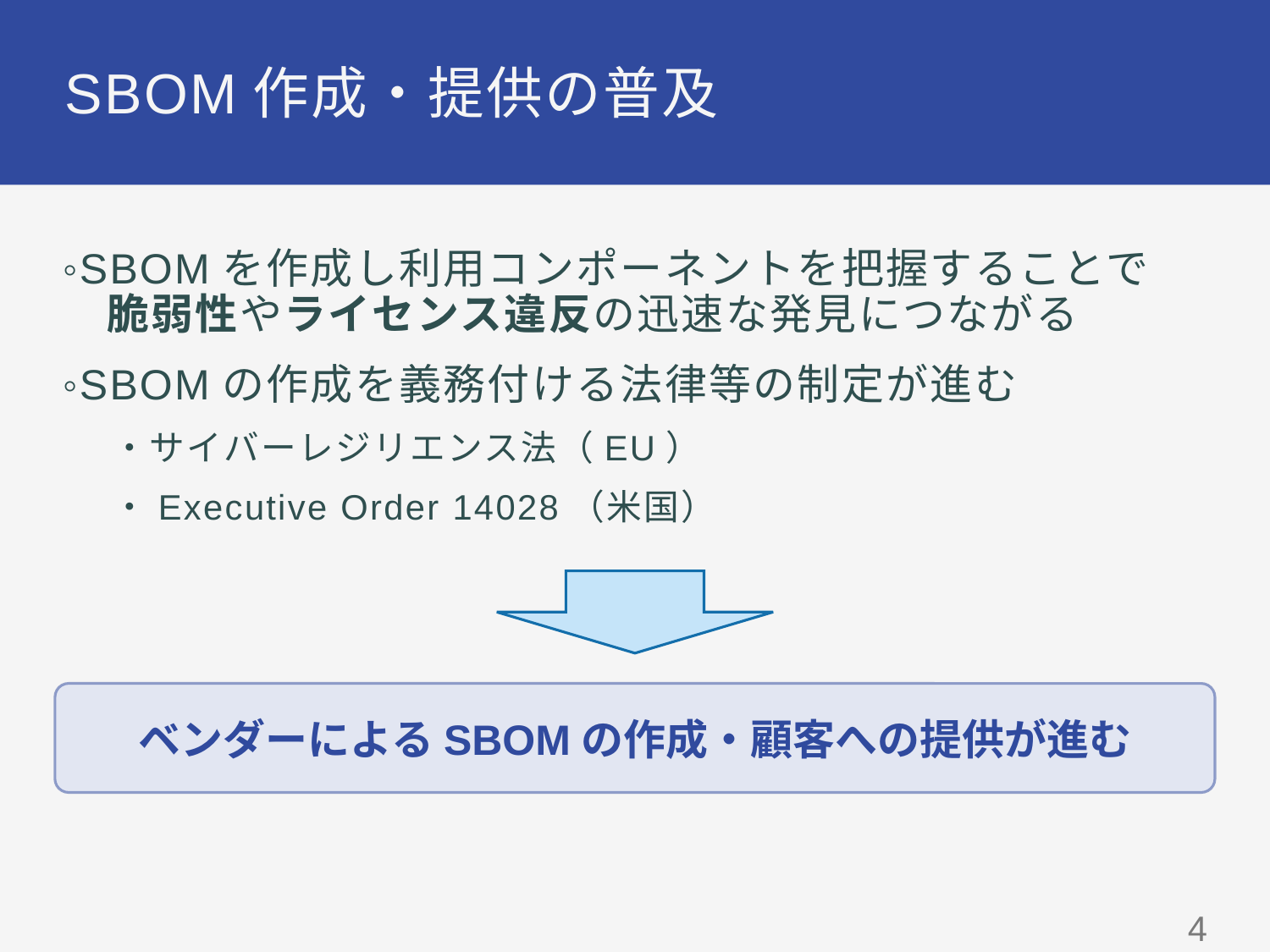

# SBOM作成・提供の普及
◦SBOMを作成し利用コンポーネントを把握することで
　脆弱性やライセンス違反の迅速な発見につながる
◦SBOMの作成を義務付ける法律等の制定が進む
・サイバーレジリエンス法（EU）
・Executive Order 14028（米国）

ベンダーによるSBOMの作成・顧客への提供が進む
4